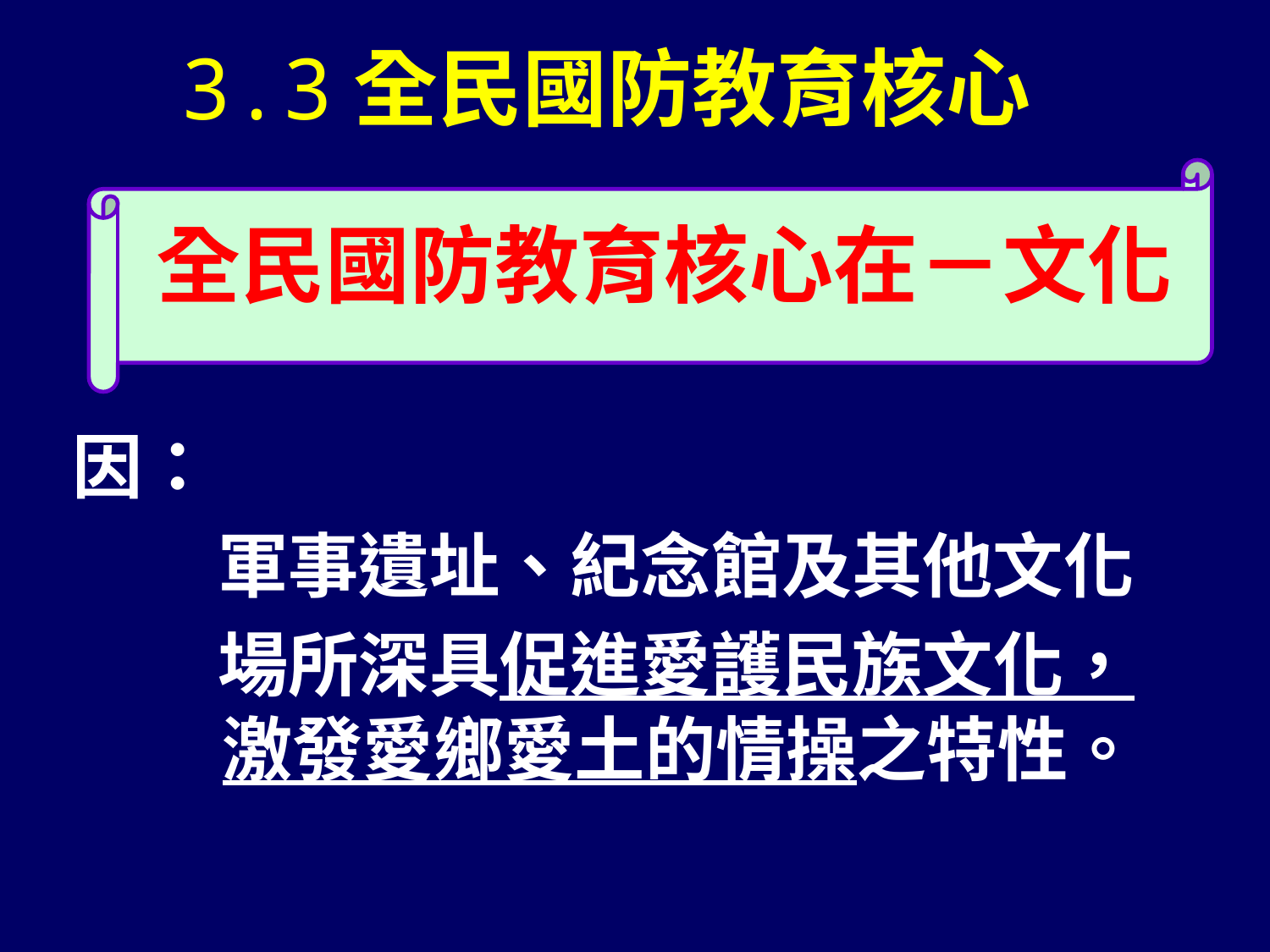

3.3全民國防教育核心

全民國防教育核心在－文化
因：
        軍事遺址、紀念館及其他文化
        場所深具促進愛護民族文化，激發愛鄉愛土的情操之特性。